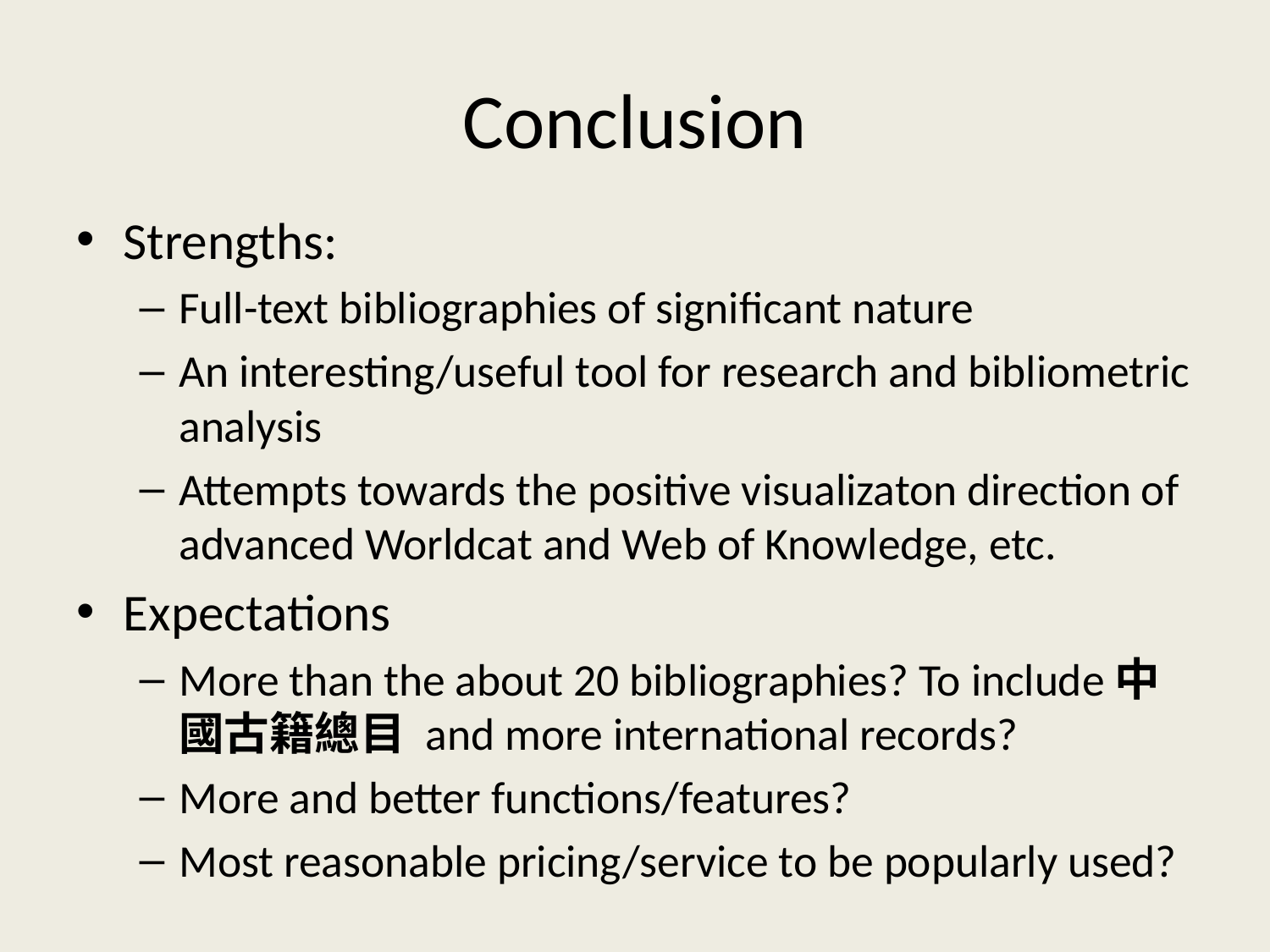

# Conclusion
Strengths:
Full-text bibliographies of significant nature
An interesting/useful tool for research and bibliometric analysis
Attempts towards the positive visualizaton direction of advanced Worldcat and Web of Knowledge, etc.
Expectations
More than the about 20 bibliographies? To include中國古籍總目 and more international records?
More and better functions/features?
Most reasonable pricing/service to be popularly used?